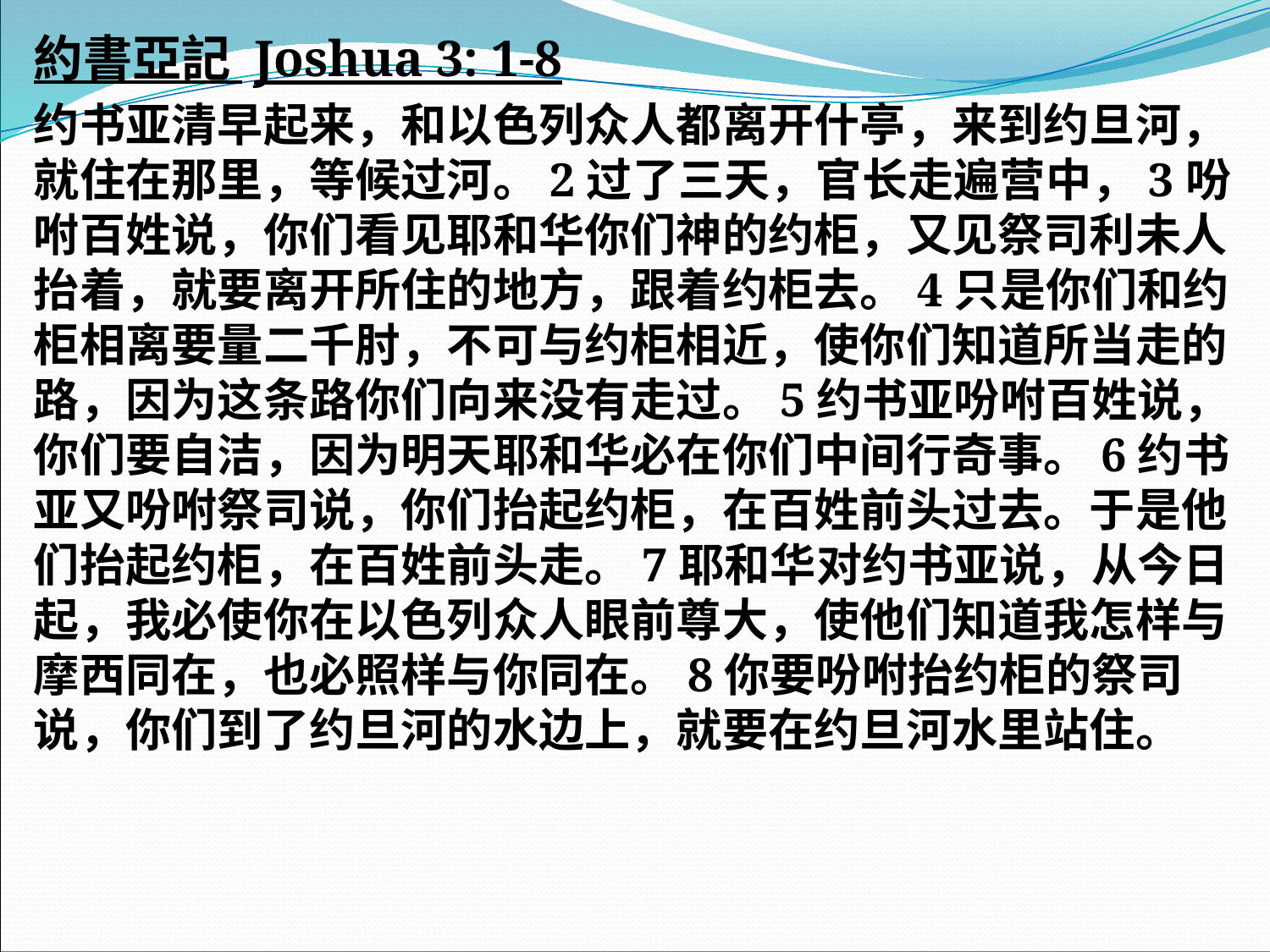

#
約書亞記 Joshua 3: 1-8
约书亚清早起来，和以色列众人都离开什亭，来到约旦河，就住在那里，等候过河。2过了三天，官长走遍营中，3吩咐百姓说，你们看见耶和华你们神的约柜，又见祭司利未人抬着，就要离开所住的地方，跟着约柜去。4只是你们和约柜相离要量二千肘，不可与约柜相近，使你们知道所当走的路，因为这条路你们向来没有走过。5约书亚吩咐百姓说，你们要自洁，因为明天耶和华必在你们中间行奇事。6约书亚又吩咐祭司说，你们抬起约柜，在百姓前头过去。于是他们抬起约柜，在百姓前头走。7耶和华对约书亚说，从今日起，我必使你在以色列众人眼前尊大，使他们知道我怎样与摩西同在，也必照样与你同在。8你要吩咐抬约柜的祭司说，你们到了约旦河的水边上，就要在约旦河水里站住。